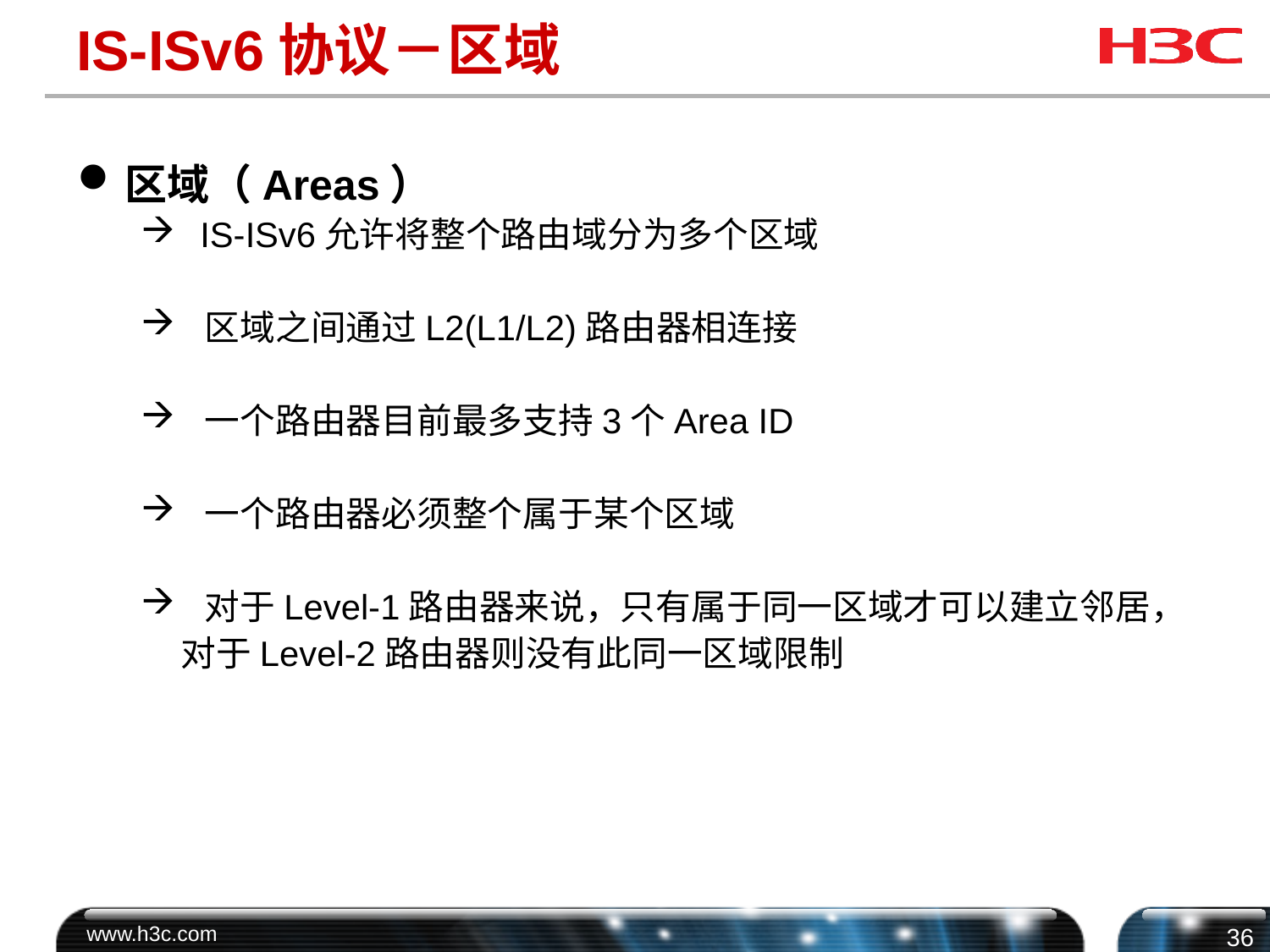

# IS-ISv6协议－区域
区域（Areas）
  IS-ISv6允许将整个路由域分为多个区域

  区域之间通过L2(L1/L2)路由器相连接

  一个路由器目前最多支持3个Area ID

  一个路由器必须整个属于某个区域

  对于Level-1路由器来说，只有属于同一区域才可以建立邻居，对于Level-2路由器则没有此同一区域限制